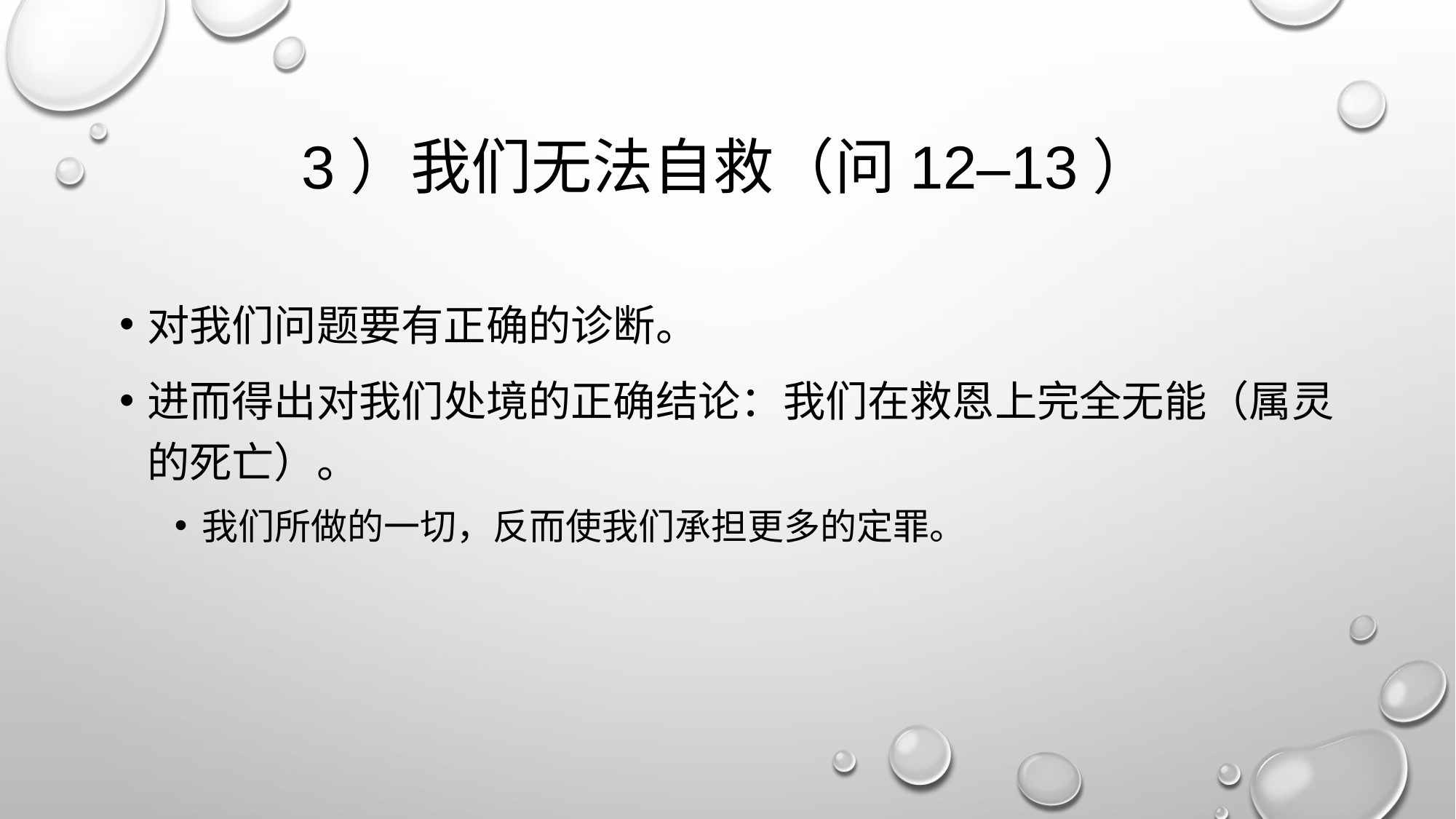

# 3）我们无法自救（问12–13）
对我们问题要有正确的诊断。
进而得出对我们处境的正确结论：我们在救恩上完全无能（属灵的死亡）。
我们所做的一切，反而使我们承担更多的定罪。